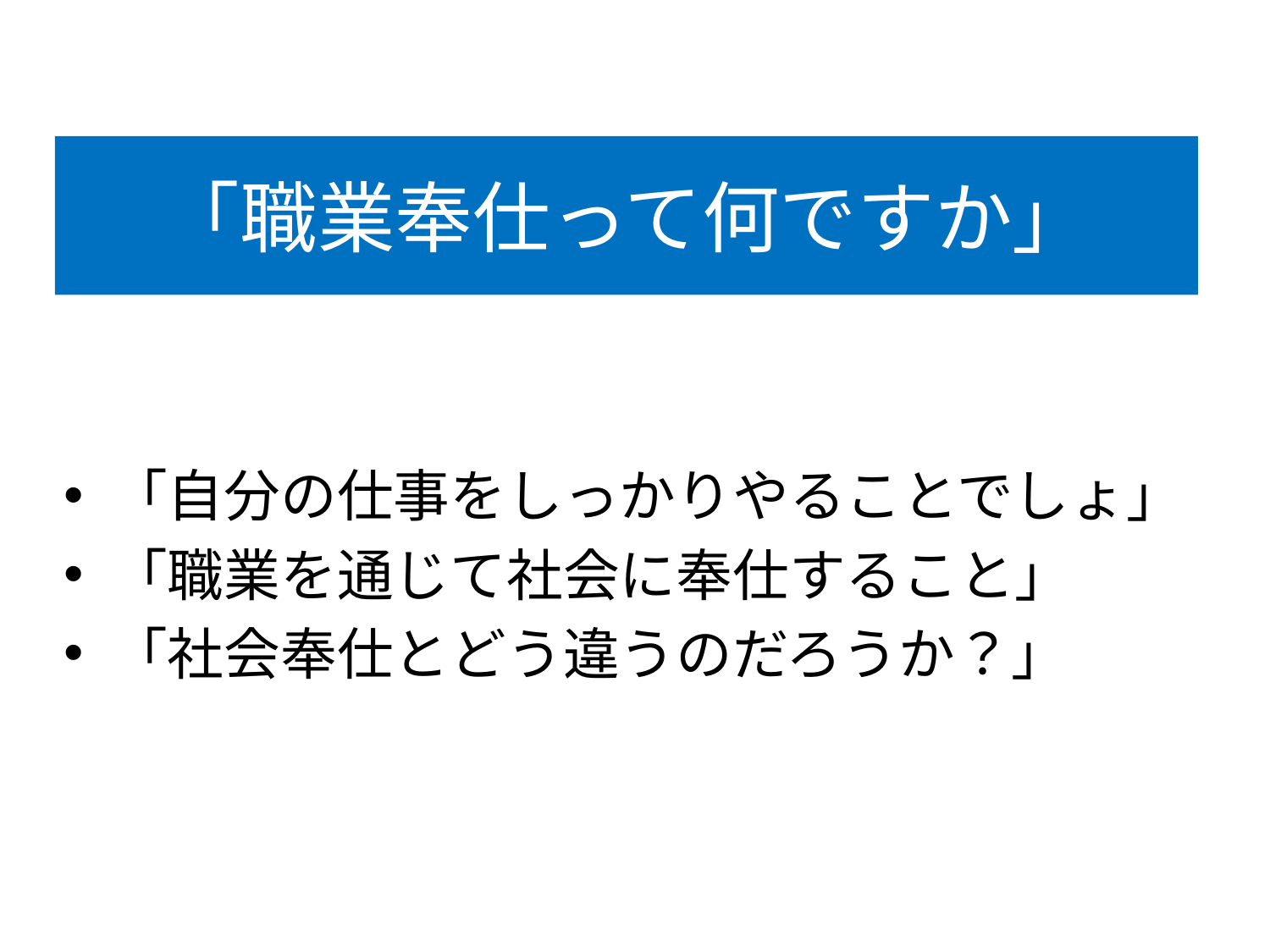

# 「職業奉仕って何ですか」
「自分の仕事をしっかりやることでしょ」
「職業を通じて社会に奉仕すること」
「社会奉仕とどう違うのだろうか？」